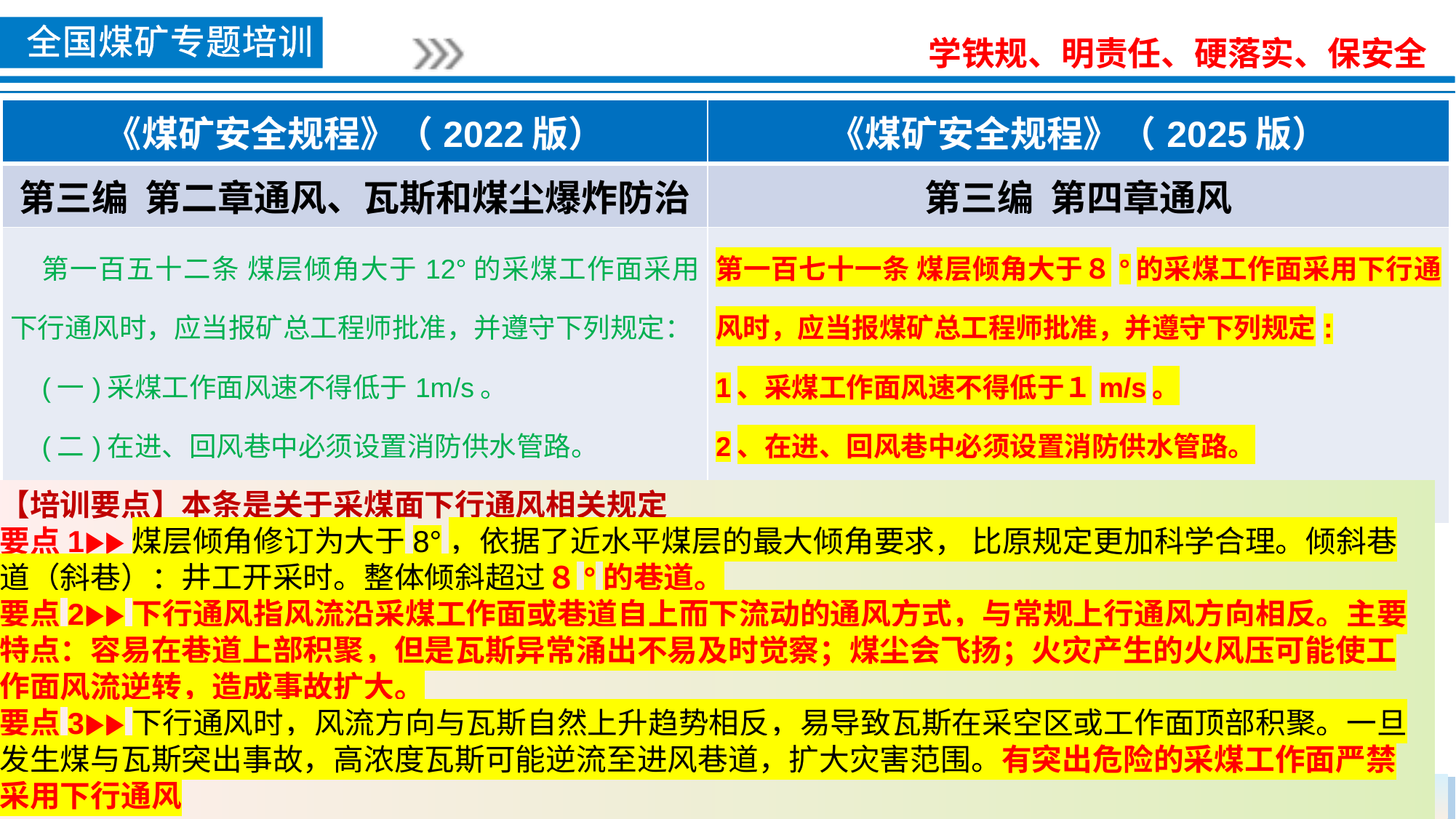

| 《煤矿安全规程》（2022版） | 《煤矿安全规程》（2025版） |
| --- | --- |
| 第三编 第二章通风、瓦斯和煤尘爆炸防治 | 第三编 第四章通风 |
| 第一百五十二条 煤层倾角大于12°的采煤工作面采用下行通风时，应当报矿总工程师批准，并遵守下列规定： (一)采煤工作面风速不得低于1m/s。 (二)在进、回风巷中必须设置消防供水管路。 (三)有突出危险的采煤工作面严禁采用下行通风。 | 第一百七十一条 煤层倾角大于８°的采煤工作面采用下行通风时，应当报煤矿总工程师批准，并遵守下列规定: 1、采煤工作面风速不得低于１m/s。 2、在进、回风巷中必须设置消防供水管路。 3、有突出危险的采煤工作面严禁采用下行通风。 |
【培训要点】本条是关于采煤面下行通风相关规定
要点1▶▶煤层倾角修订为大于8°，依据了近水平煤层的最大倾角要求， 比原规定更加科学合理。倾斜巷道（斜巷）：井工开采时。整体倾斜超过８°的巷道。
要点2▶▶下行通风‌指风流沿采煤工作面或巷道‌自上而下流动‌的通风方式，与常规上行通风方向相反。主要特点：容易在巷道上部积聚，但是瓦斯异常涌出不易及时觉察；煤尘会飞扬；火灾产生的火风压可能使工作面风流逆转，造成事故扩大。
要点3▶▶下行通风时，风流方向与瓦斯自然上升趋势相反，易导致瓦斯在采空区或工作面顶部积聚。一旦发生煤与瓦斯突出事故，高浓度瓦斯可能逆流至进风巷道，扩大灾害范围‌。有突出危险的采煤工作面严禁采用下行通风